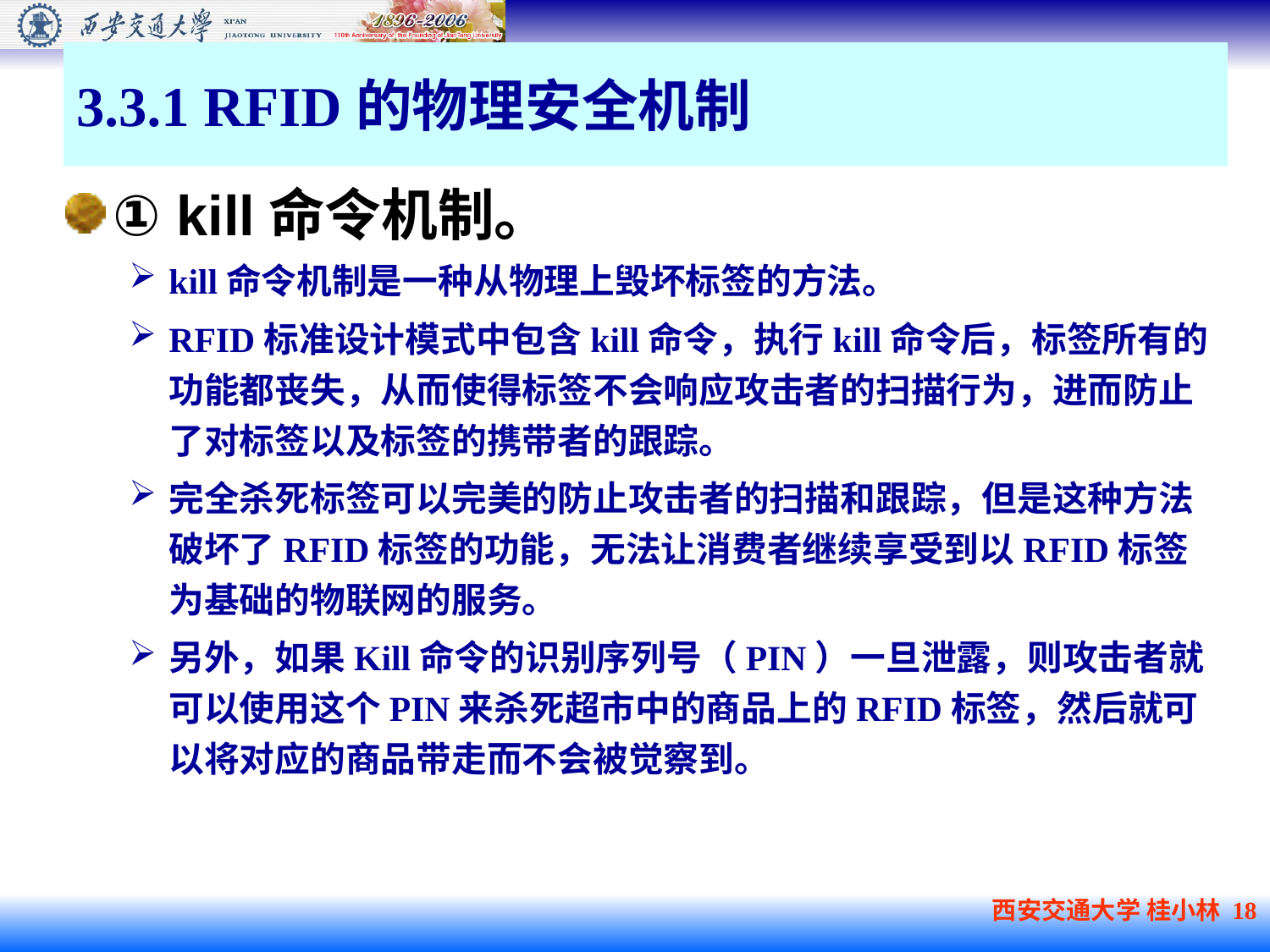

# 3.3.1 RFID的物理安全机制
① kill命令机制。
kill命令机制是一种从物理上毁坏标签的方法。
RFID标准设计模式中包含kill命令，执行kill命令后，标签所有的功能都丧失，从而使得标签不会响应攻击者的扫描行为，进而防止了对标签以及标签的携带者的跟踪。
完全杀死标签可以完美的防止攻击者的扫描和跟踪，但是这种方法破坏了RFID标签的功能，无法让消费者继续享受到以RFID标签为基础的物联网的服务。
另外，如果Kill命令的识别序列号（PIN）一旦泄露，则攻击者就可以使用这个PIN来杀死超市中的商品上的RFID标签，然后就可以将对应的商品带走而不会被觉察到。
西安交通大学 桂小林 18